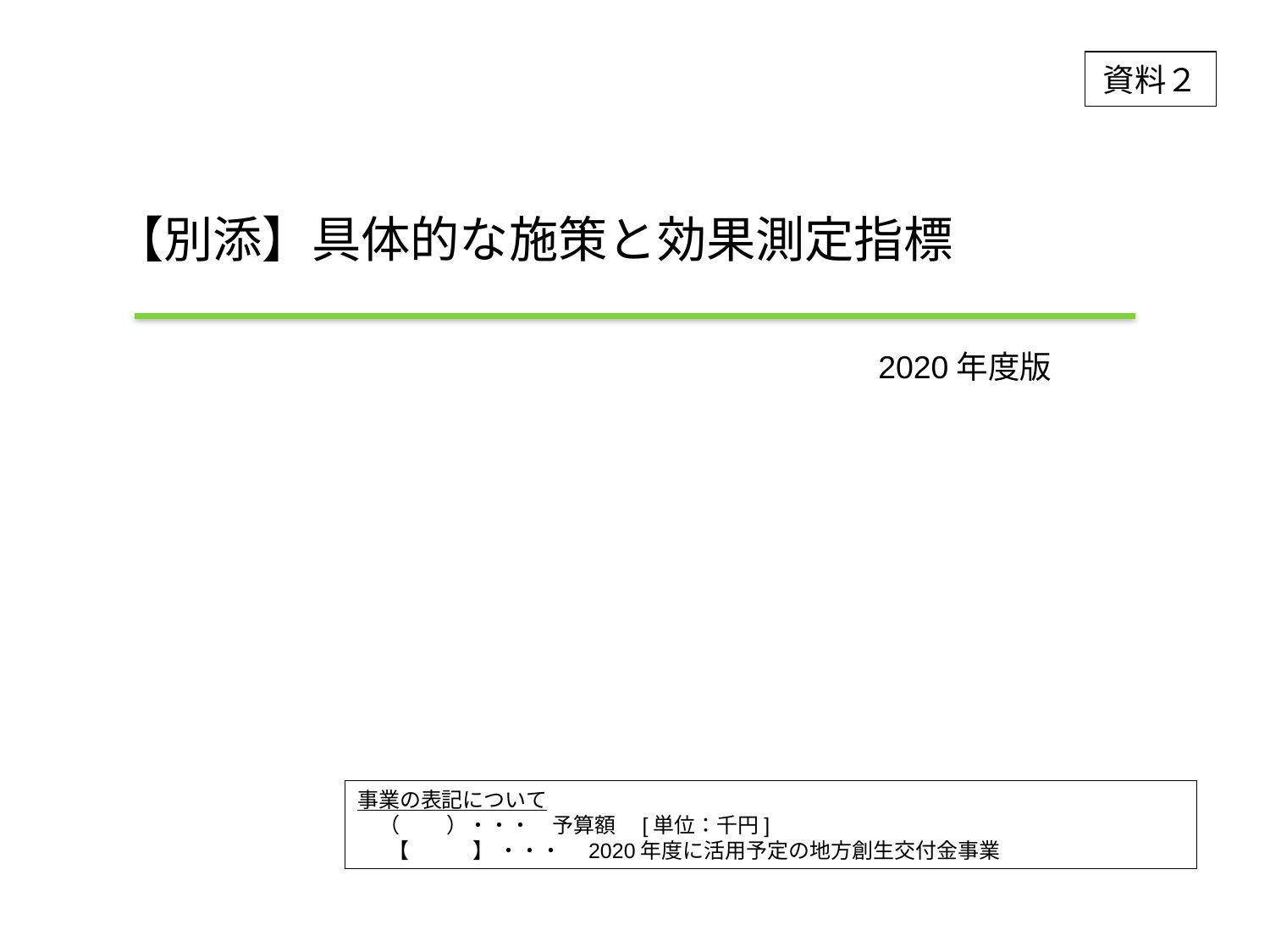

資料２
【別添】具体的な施策と効果測定指標
2020年度版
事業の表記について
　（　　 ）・・・　予算額　[単位：千円]
 　【　　　】 ・・・　2020年度に活用予定の地方創生交付金事業